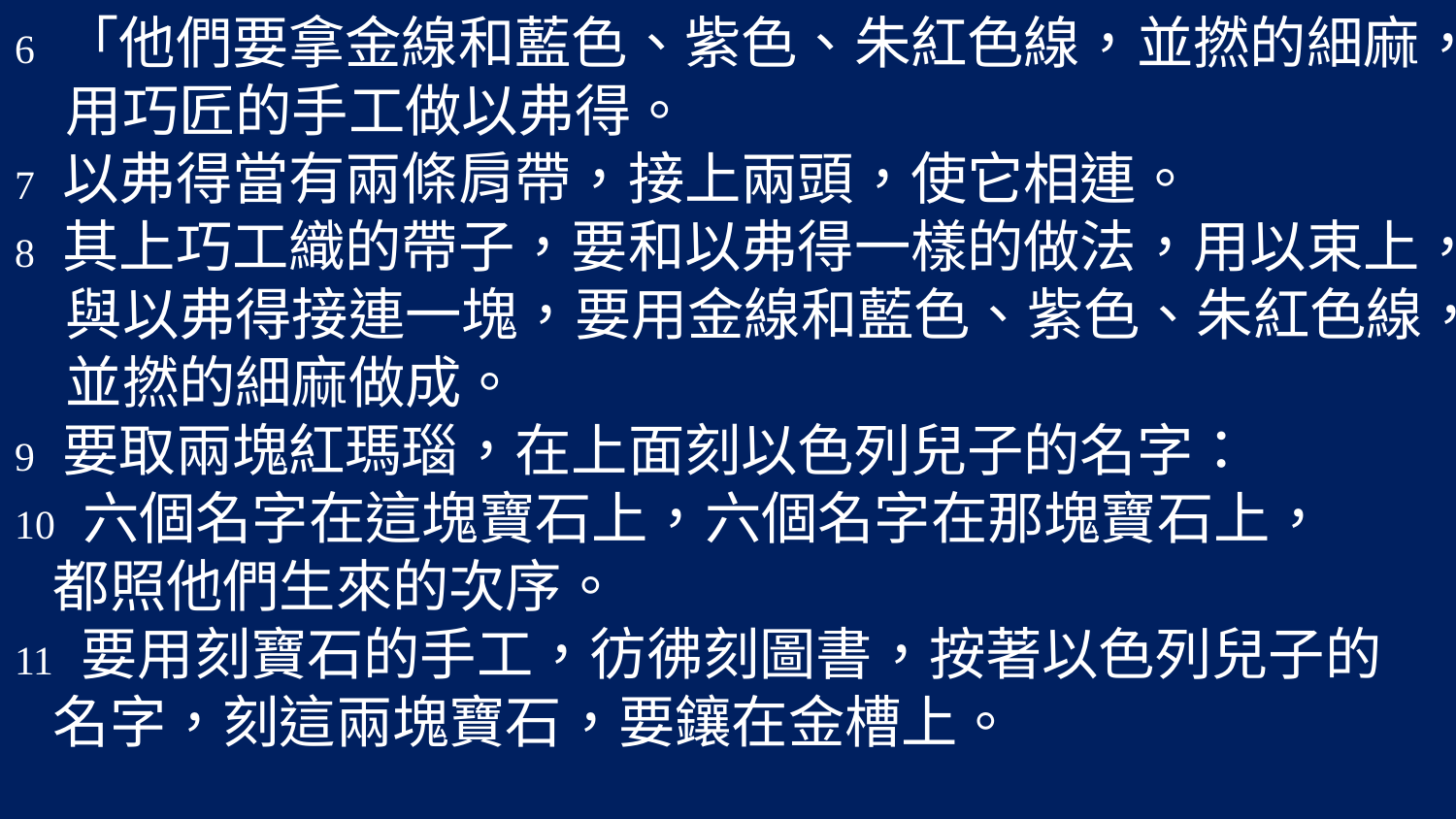

6 「他們要拿金線和藍色、紫色、朱紅色線，並撚的細麻，
   用巧匠的手工做以弗得。
7 以弗得當有兩條肩帶，接上兩頭，使它相連。
8 其上巧工織的帶子，要和以弗得一樣的做法，用以束上，
   與以弗得接連一塊，要用金線和藍色、紫色、朱紅色線，
   並撚的細麻做成。
9 要取兩塊紅瑪瑙，在上面刻以色列兒子的名字：
10 六個名字在這塊寶石上，六個名字在那塊寶石上，
  都照他們生來的次序。
11 要用刻寶石的手工，彷彿刻圖書，按著以色列兒子的
  名字，刻這兩塊寶石，要鑲在金槽上。